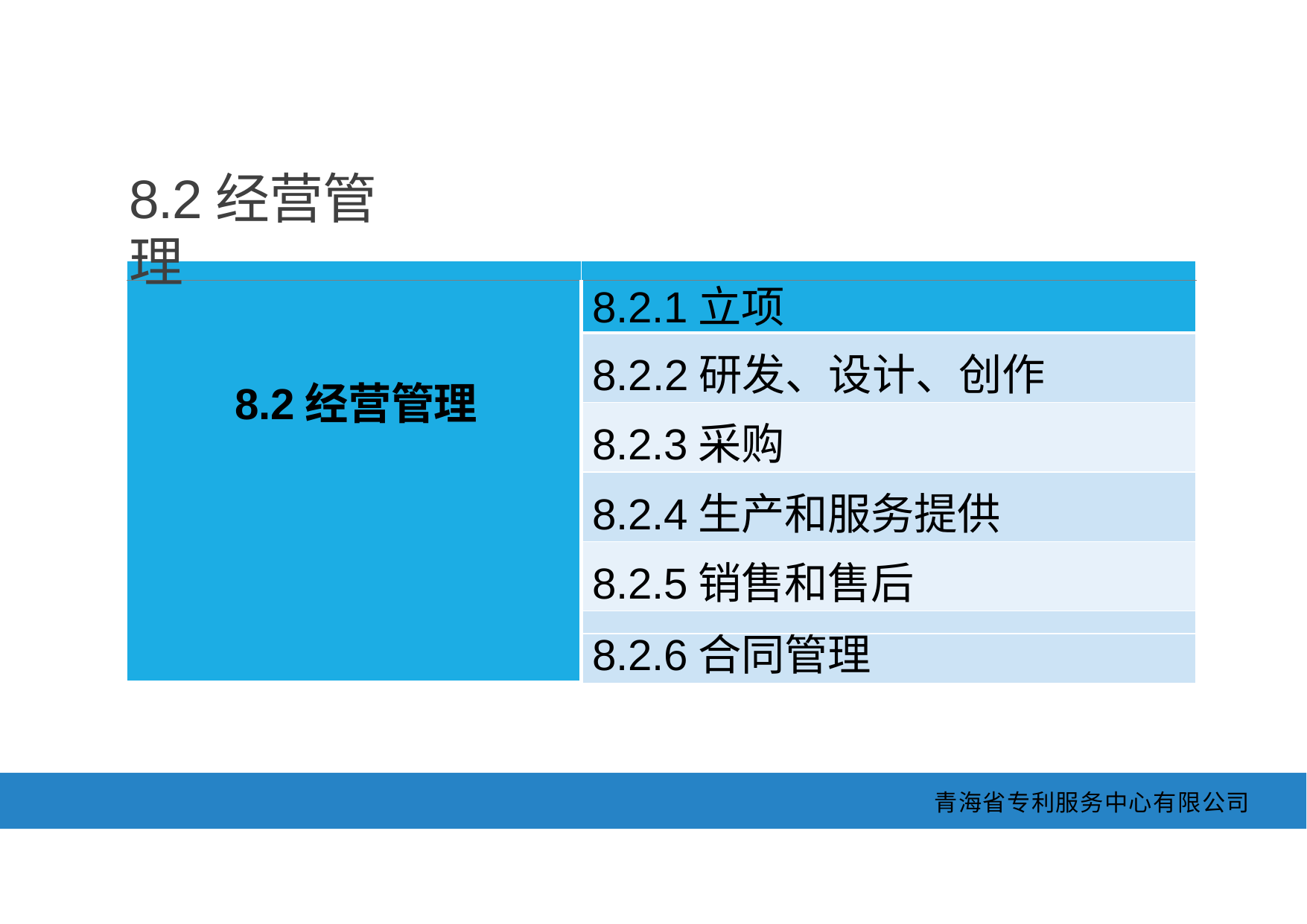

8.2经营管理
|  |  |
| --- | --- |
| 8.2经营管理 | 8.2.1立项 |
|  | 8.2.2研发、设计、创作 |
|  | 8.2.3采购 |
|  | 8.2.4生产和服务提供 |
|  | 8.2.5销售和售后 |
|  | 8.2.6合同管理 |

青海省专利服务中心有限公司